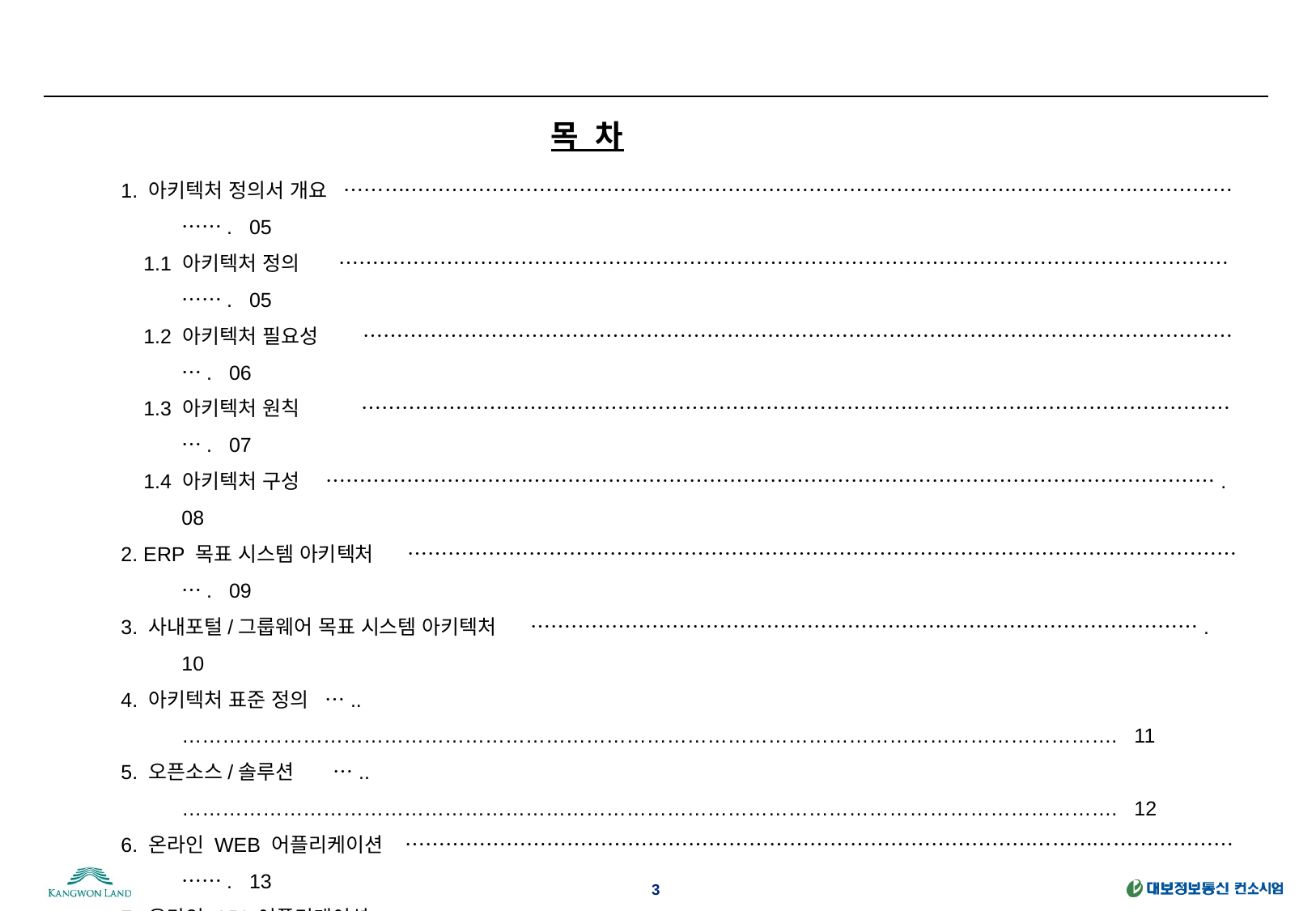

목  차

1. 아키텍처 정의서 개요   ………………………………………………………………………………………………………………………….   05
    1.1 아키텍처 정의       ………………………………………………………………………………………………………………………….   05
    1.2 아키텍처 필요성        …………………………………………………………………………………………………………………….   06
    1.3 아키텍처 원칙           …………………………………………………………………………………………………………………….   07
    1.4 아키텍처 구성	    …………………………………………………………………………………………………………………….   08
2. ERP 목표 시스템 아키텍처      ……………………………………………………………………………………………………………….   09
3. 사내포털/그룹웨어 목표 시스템 아키텍처      ……………………………………………………………………………………….   10
4. 아키텍처 표준 정의   …..………………………………………………………………………………………………………………………….   11
5. 오픈소스/솔루션       …..………………………………………………………………………………………………………………………….   12
6. 온라인 WEB 어플리케이션    ………………………………………………………………………………………………………………….   13
7. 온라인 API 어플리케이션……………………………………………………………………………………….………………………………….  14
8. Batch 어플리케이션 …..…………………………………………………………………………………………………………………………….   15
9. 의존성/빌드           …..…………………………………………………………………………………………………………………………….   16
10. 네트워크 설계       …..…………………………………………………………………………………………………………………………….   17
3